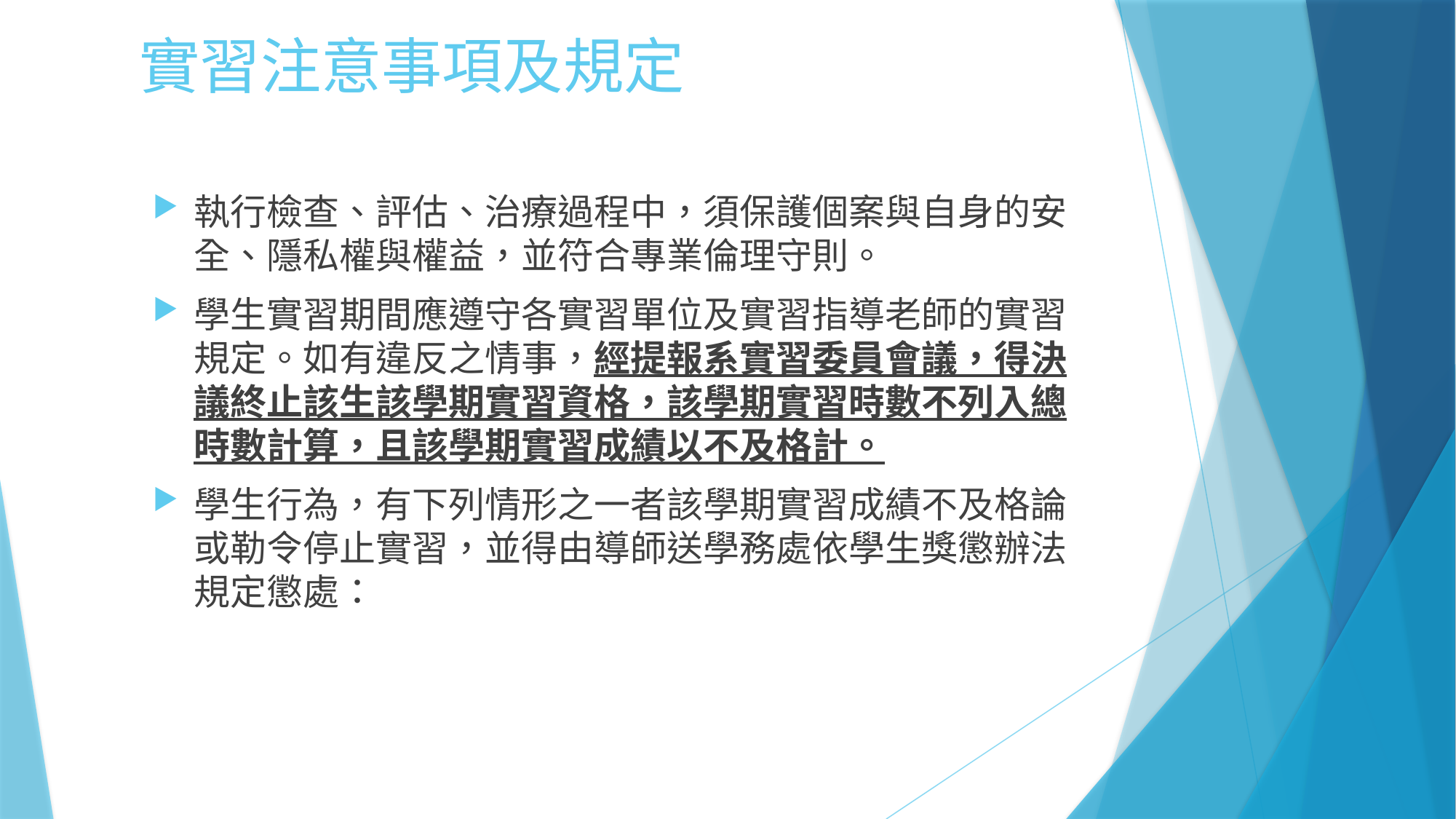

# 實習注意事項及規定
執行檢查、評估、治療過程中，須保護個案與自身的安全、隱私權與權益，並符合專業倫理守則。
學生實習期間應遵守各實習單位及實習指導老師的實習規定。如有違反之情事，經提報系實習委員會議，得決議終止該生該學期實習資格，該學期實習時數不列入總時數計算，且該學期實習成績以不及格計。
學生行為，有下列情形之一者該學期實習成績不及格論或勒令停止實習，並得由導師送學務處依學生獎懲辦法規定懲處：